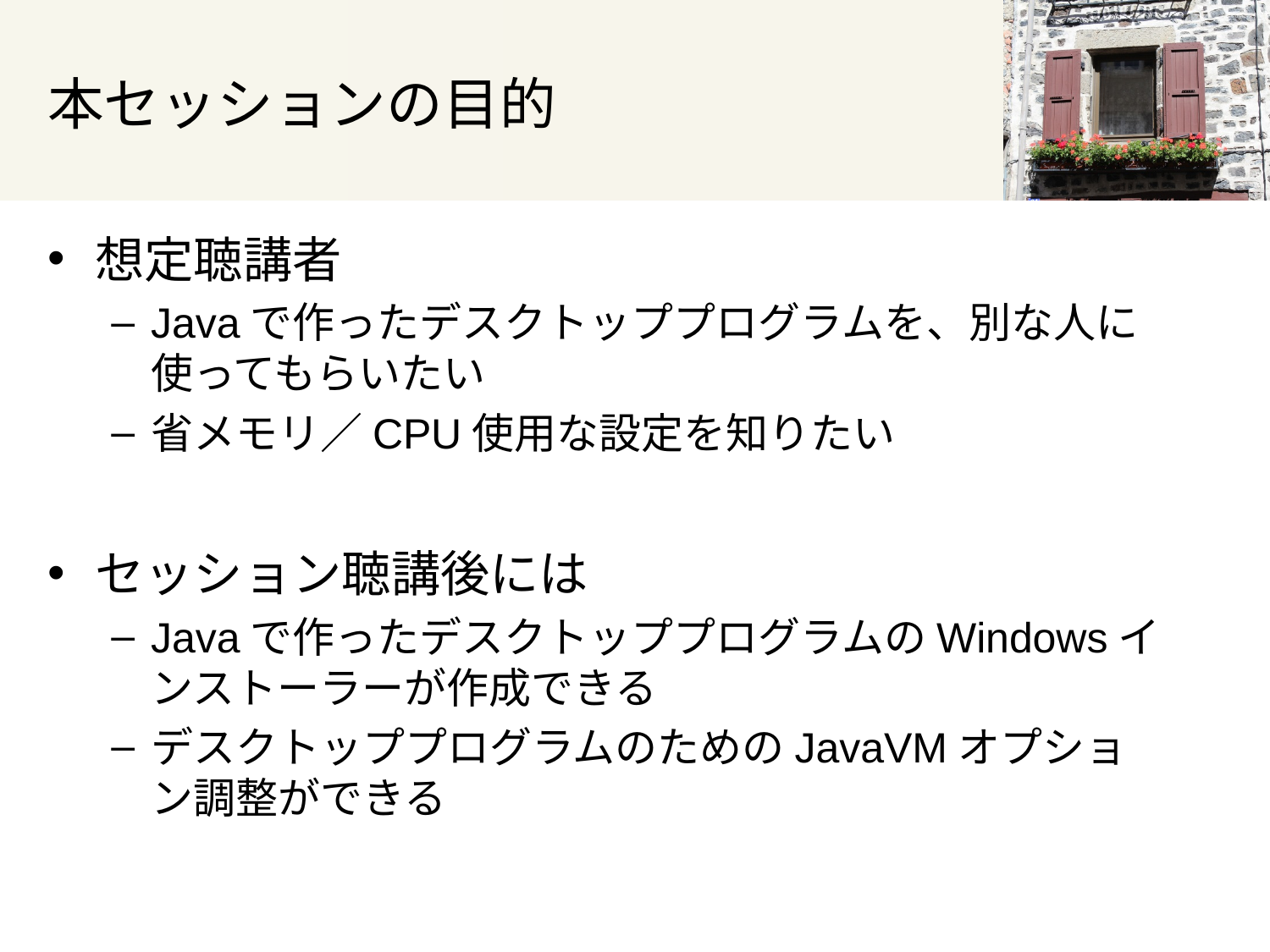

# 本セッションの目的
想定聴講者
Javaで作ったデスクトッププログラムを、別な人に使ってもらいたい
省メモリ／CPU使用な設定を知りたい

セッション聴講後には
Javaで作ったデスクトッププログラムのWindowsインストーラーが作成できる
デスクトッププログラムのためのJavaVMオプション調整ができる